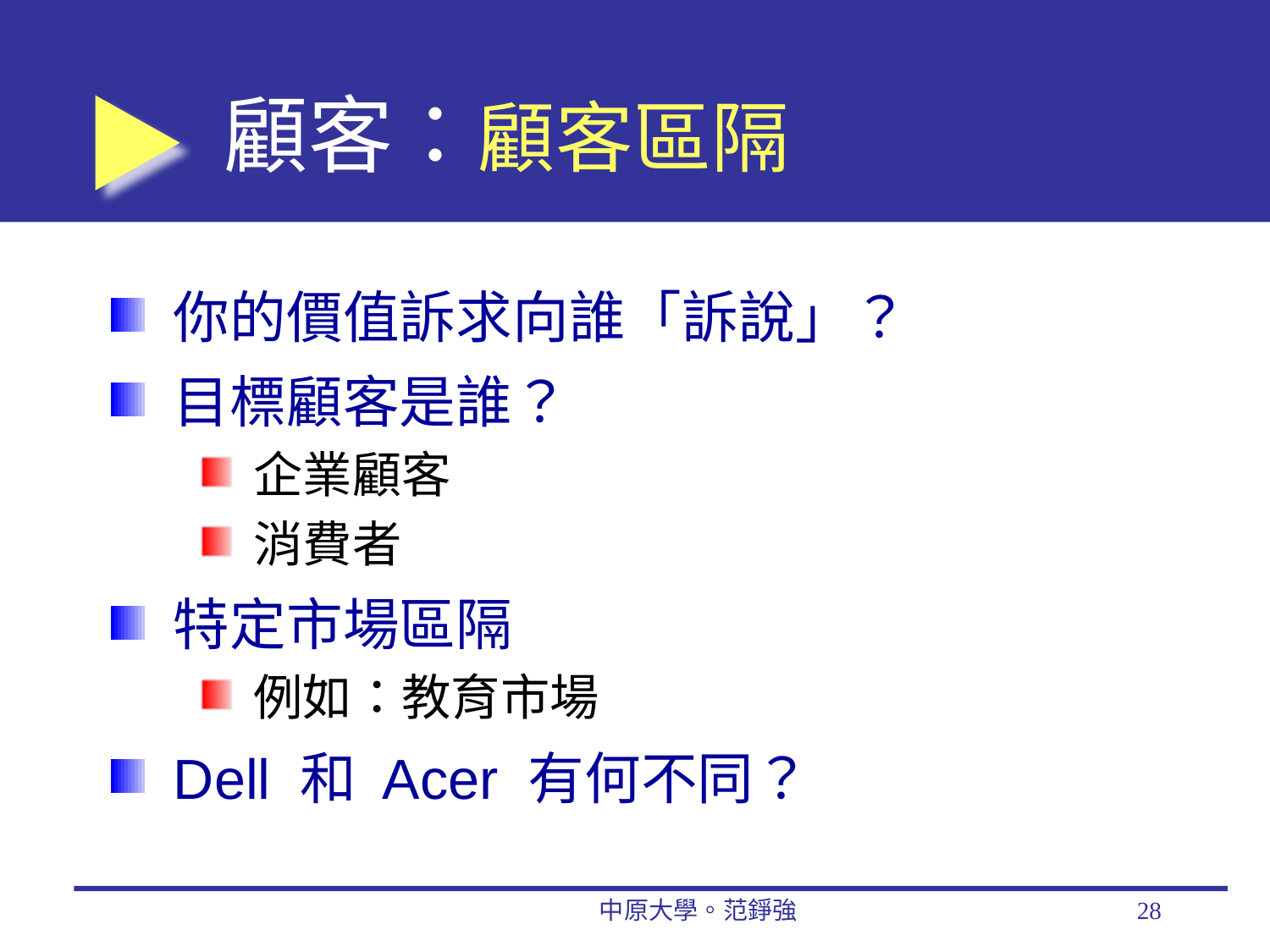

# 顧客：顧客區隔
你的價值訴求向誰「訴說」？
目標顧客是誰？
企業顧客
消費者
特定市場區隔
例如：教育市場
Dell 和 Acer 有何不同？
中原大學。范錚強
28